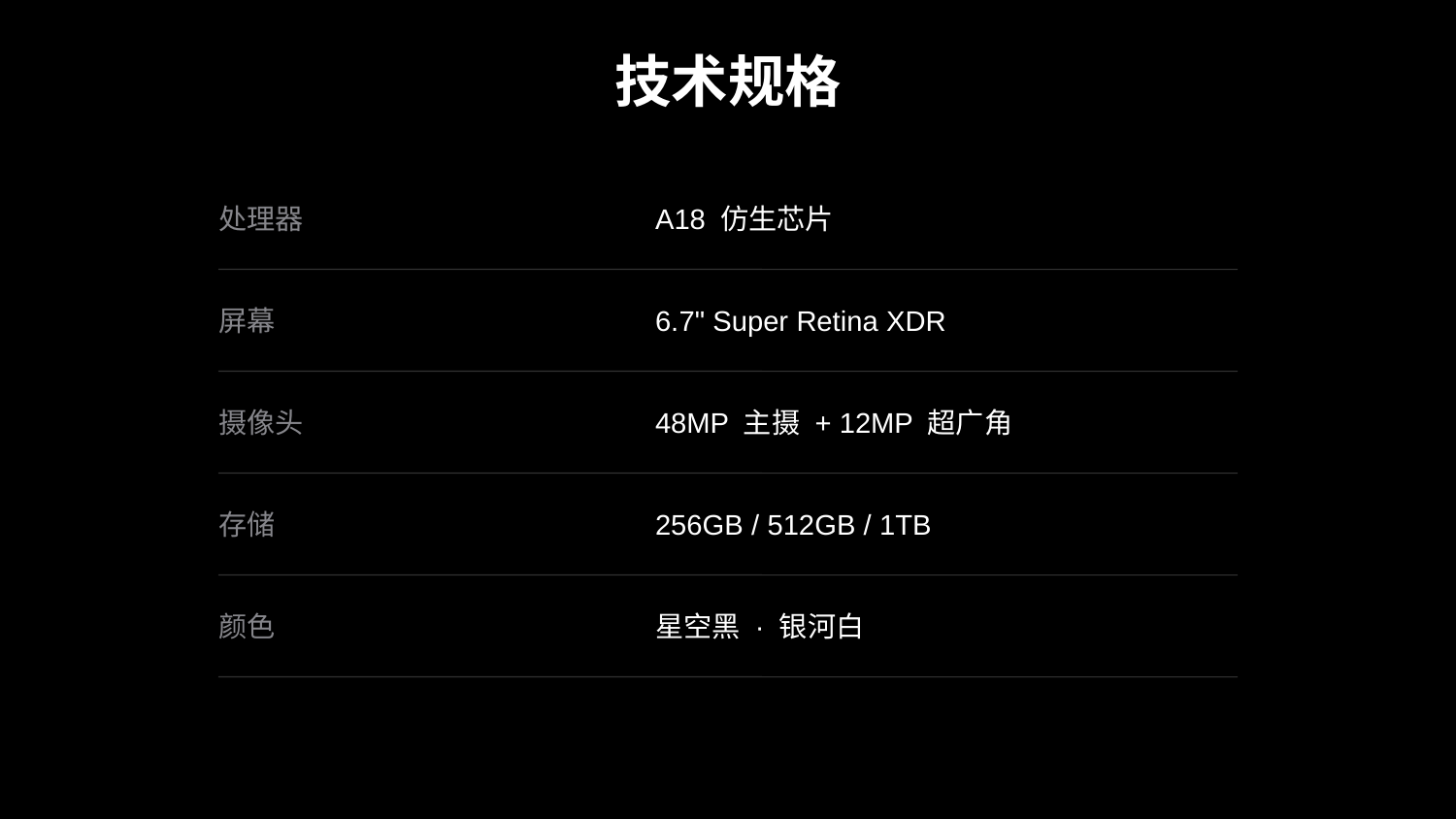

技术规格
处理器
A18 仿生芯片

屏幕
6.7" Super Retina XDR

摄像头
48MP 主摄 + 12MP 超广角

存储
256GB / 512GB / 1TB

颜色
星空黑 · 银河白